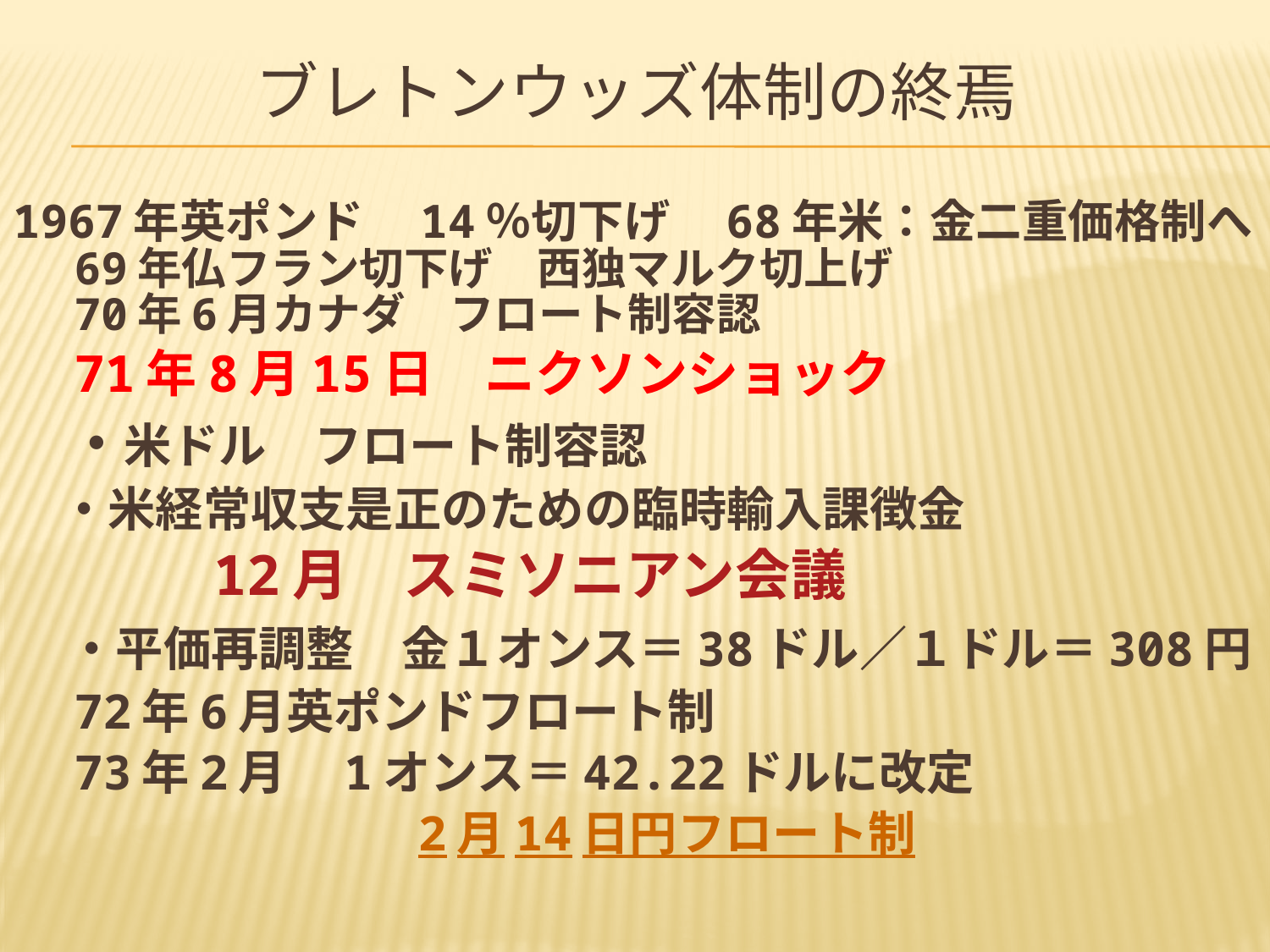

# ブレトンウッズ体制の終焉
1967年英ポンド　14％切下げ　68年米：金二重価格制へ
69年仏フラン切下げ　西独マルク切上げ
70年6月カナダ　フロート制容認
71年8月15日　ニクソンショック
　・米ドル　フロート制容認
　・米経常収支是正のための臨時輸入課徴金
　　　　12月　スミソニアン会議
　・平価再調整　金１オンス＝38ドル／１ドル＝308円
72年6月英ポンドフロート制
73年2月　1オンス＝42.22ドルに改定
　　　　　　　2月14日円フロート制